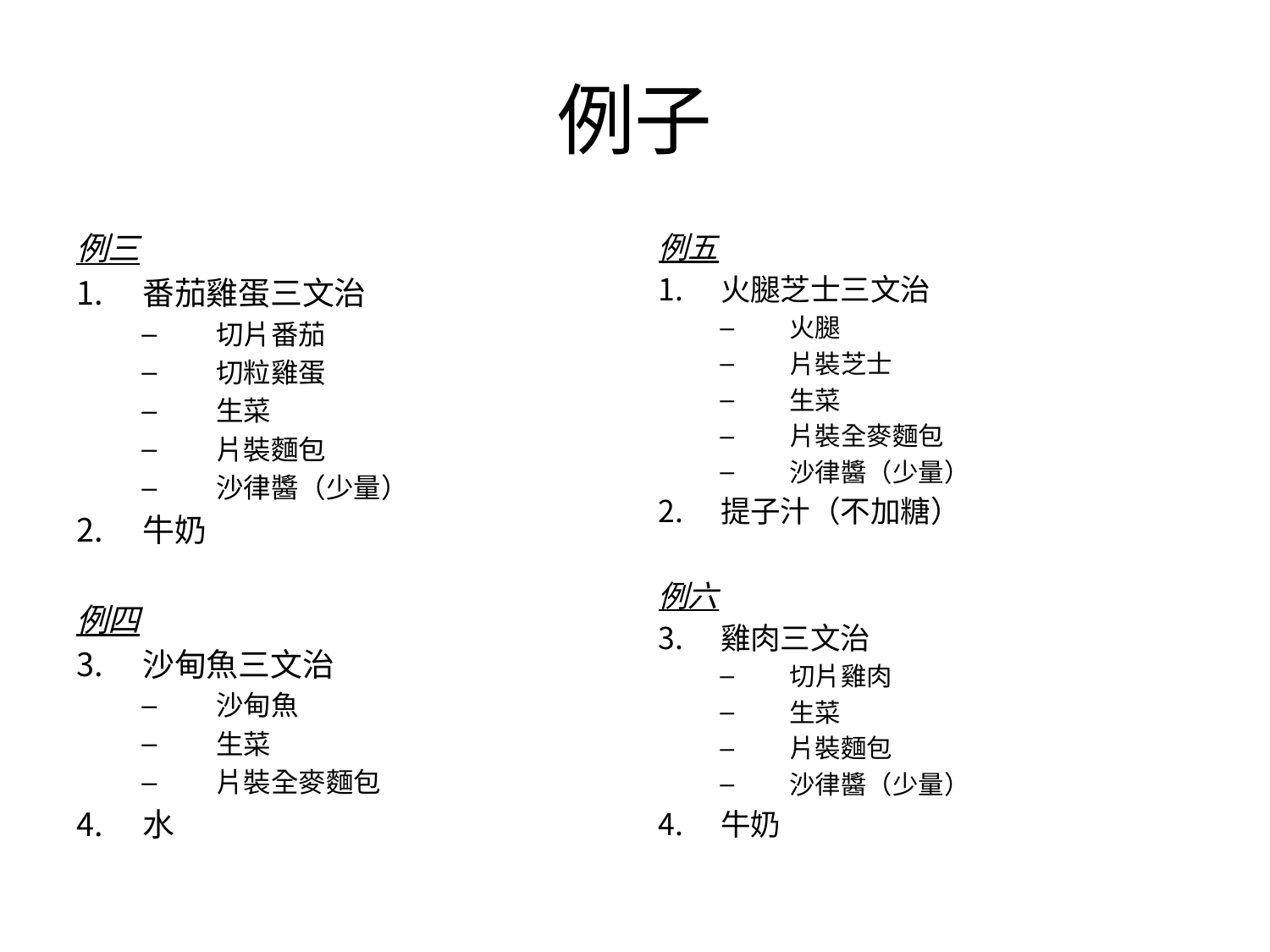

# 例子
例三
番茄雞蛋三文治
切片番茄
切粒雞蛋
生菜
片裝麵包
沙律醬（少量）
牛奶

例四
沙甸魚三文治
沙甸魚
生菜
片裝全麥麵包
水
例五
火腿芝士三文治
火腿
片裝芝士
生菜
片裝全麥麵包
沙律醬（少量）
提子汁（不加糖）

例六
雞肉三文治
切片雞肉
生菜
片裝麵包
沙律醬（少量）
牛奶